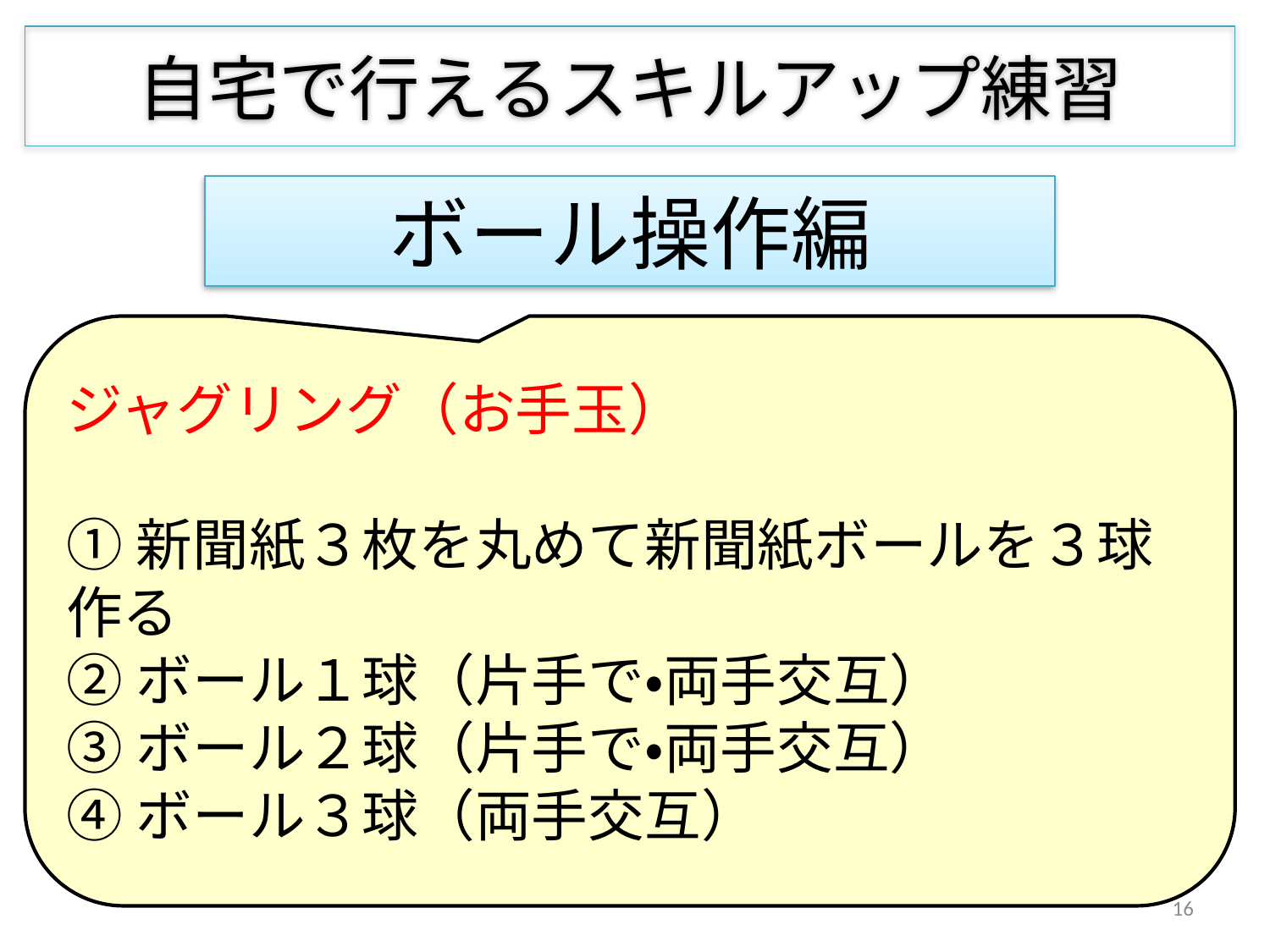

自宅で行えるスキルアップ練習
# ボール操作編
ジャグリング（お手玉）

①新聞紙３枚を丸めて新聞紙ボールを３球作る
②ボール１球（片手で・両手交互）
③ボール２球（片手で・両手交互）
④ボール３球（両手交互）
16